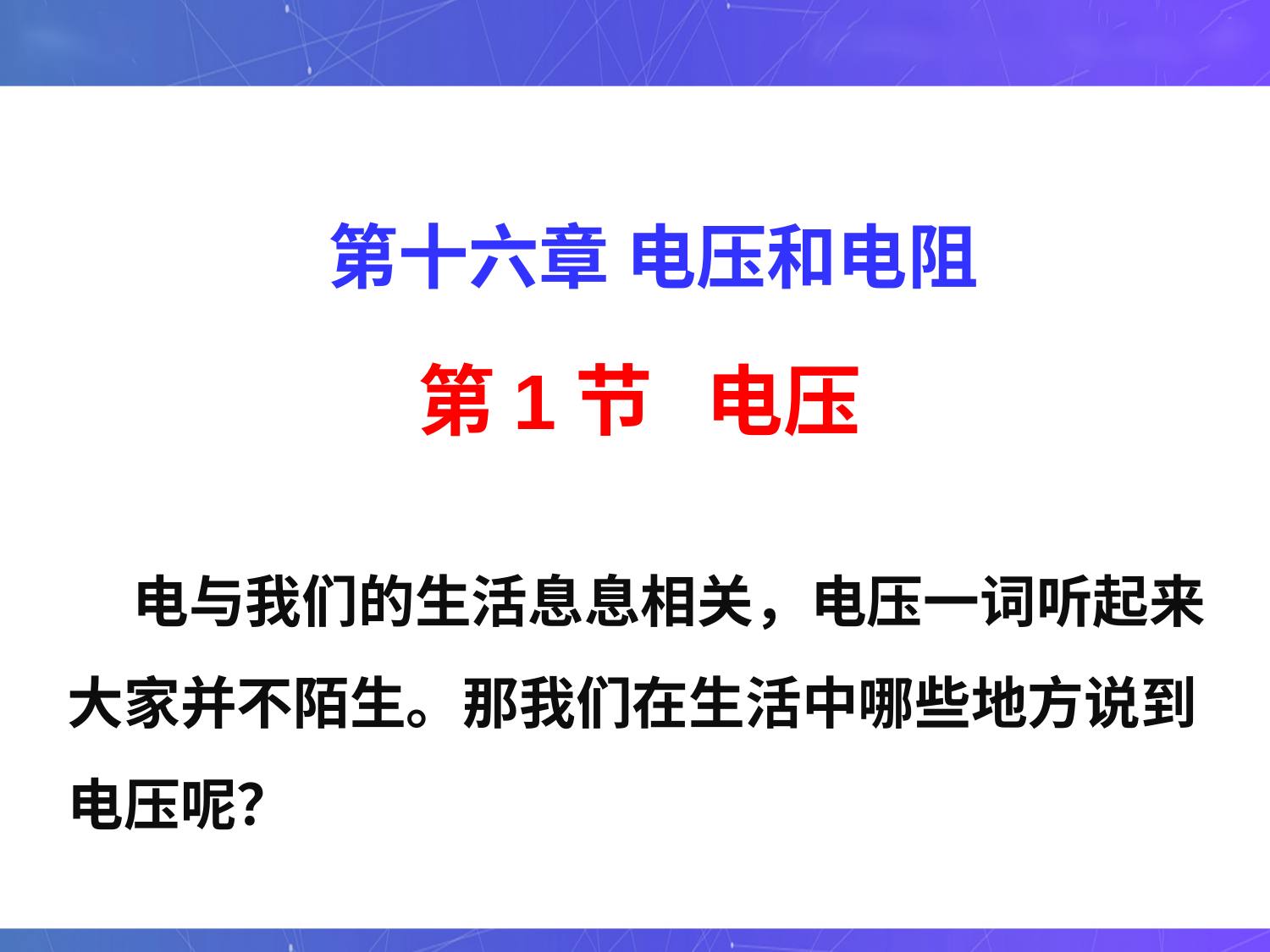

第十六章 电压和电阻
第1节   电压
    电与我们的生活息息相关，电压一词听起来大家并不陌生。那我们在生活中哪些地方说到电压呢？